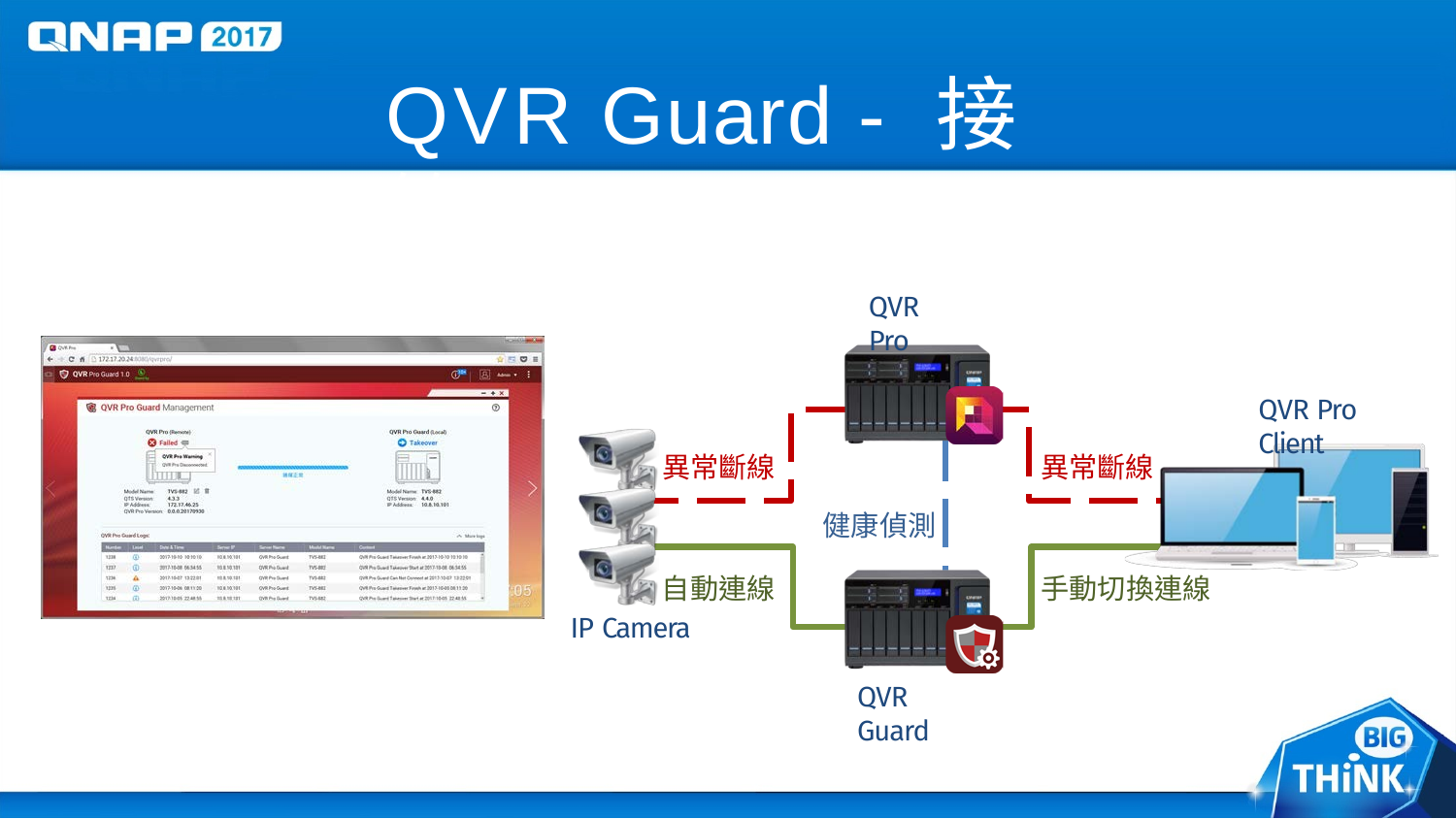

# QVR Guard - 接管
QVR Pro

QVR Pro Client

異常斷線
異常斷線

健康偵測

自動連線
IP Camera

手動切換連線

QVR Guard